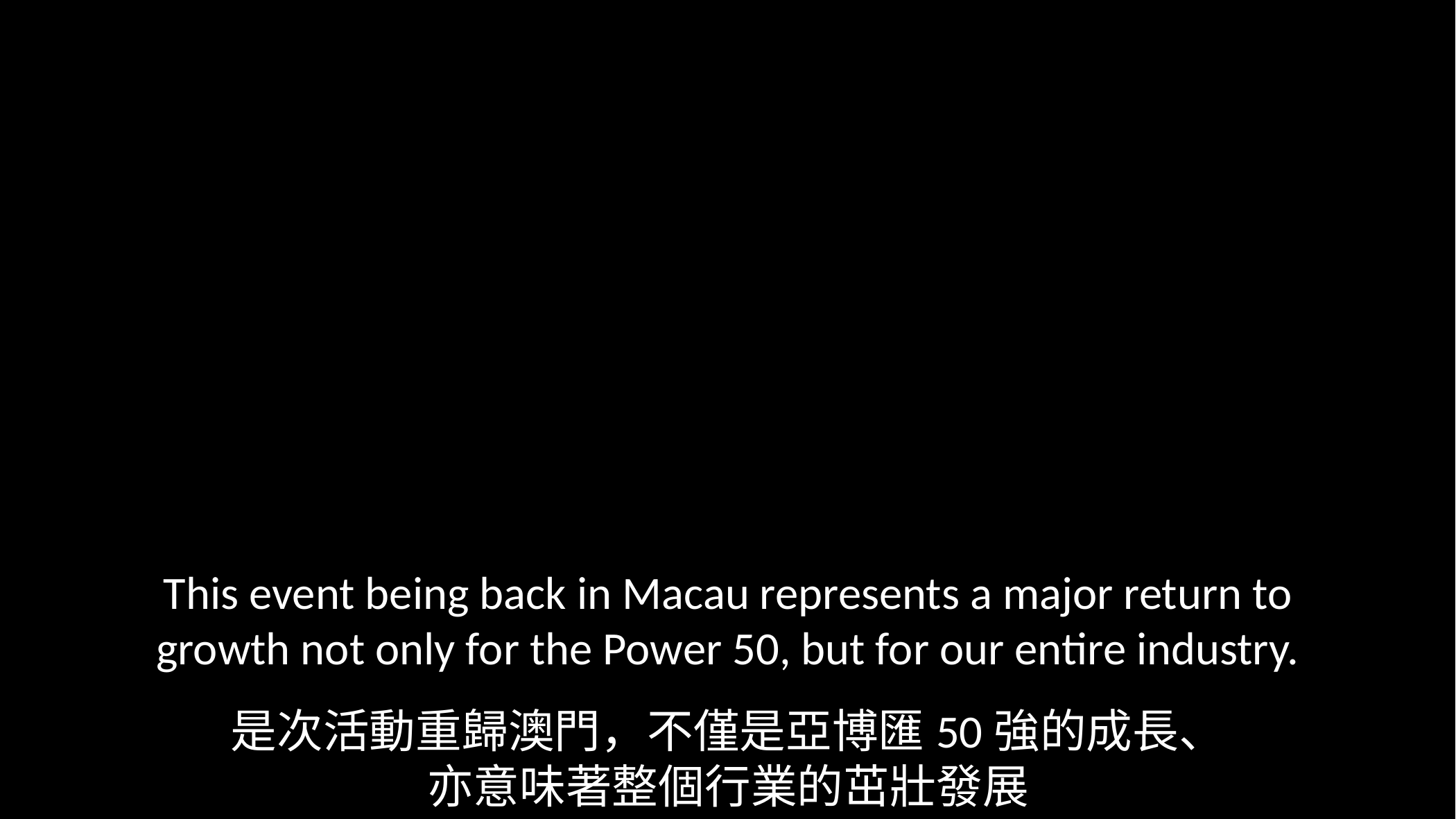

This event being back in Macau represents a major return to growth not only for the Power 50, but for our entire industry.

是次活動重歸澳門，不僅是亞博匯50強的成長、
亦意味著整個行業的茁壯發展